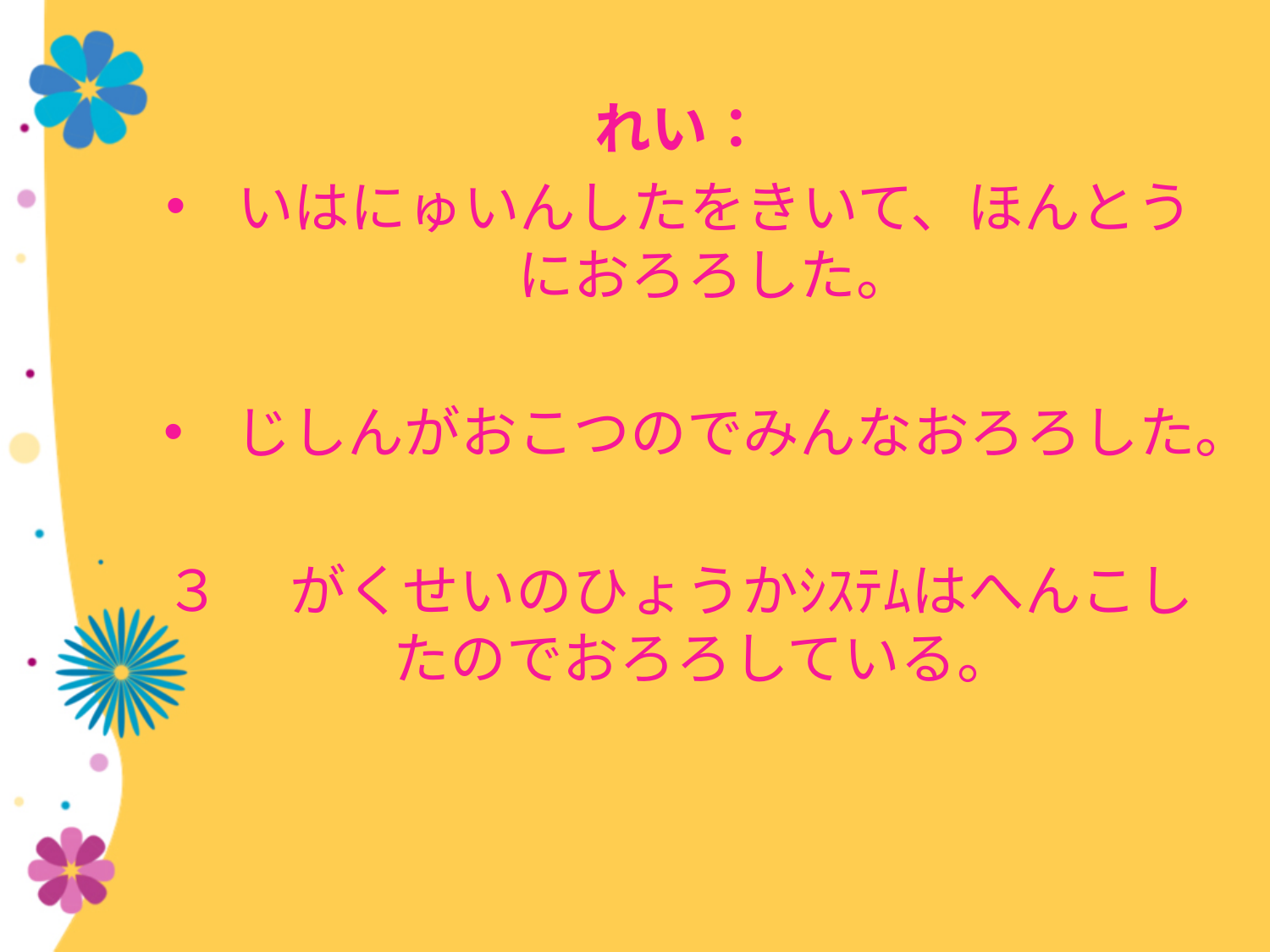

#
れい：
いはにゅいんしたをきいて、ほんとうにおろろした。

じしんがおこつのでみんなおろろした。

３　 がくせいのひょうかｼｽﾃﾑはへんこしたのでおろろしている。